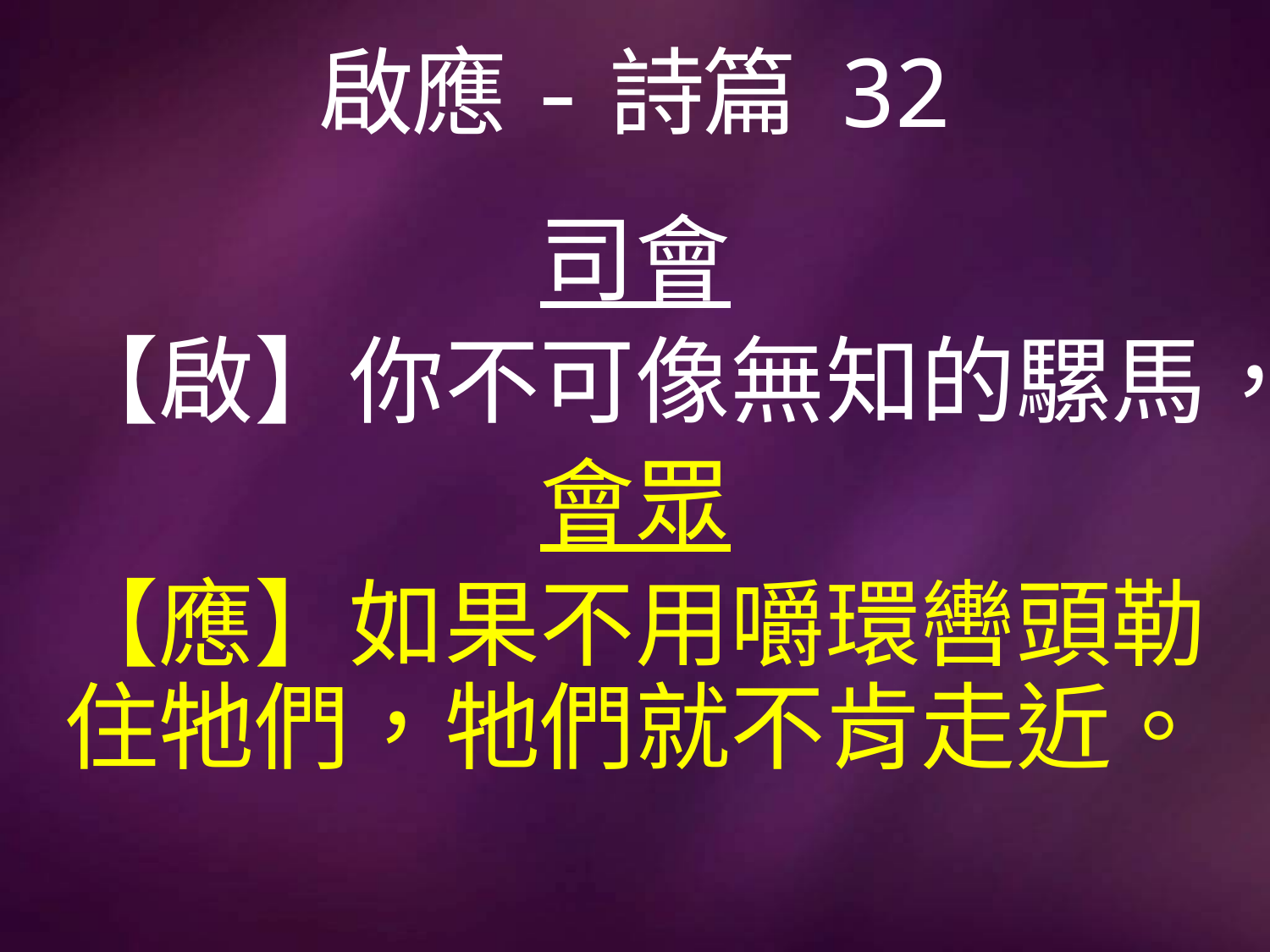

# 啟應-詩篇 32
司會
【啟】你不可像無知的騾馬，
會眾
【應】如果不用嚼環轡頭勒住牠們，牠們就不肯走近。